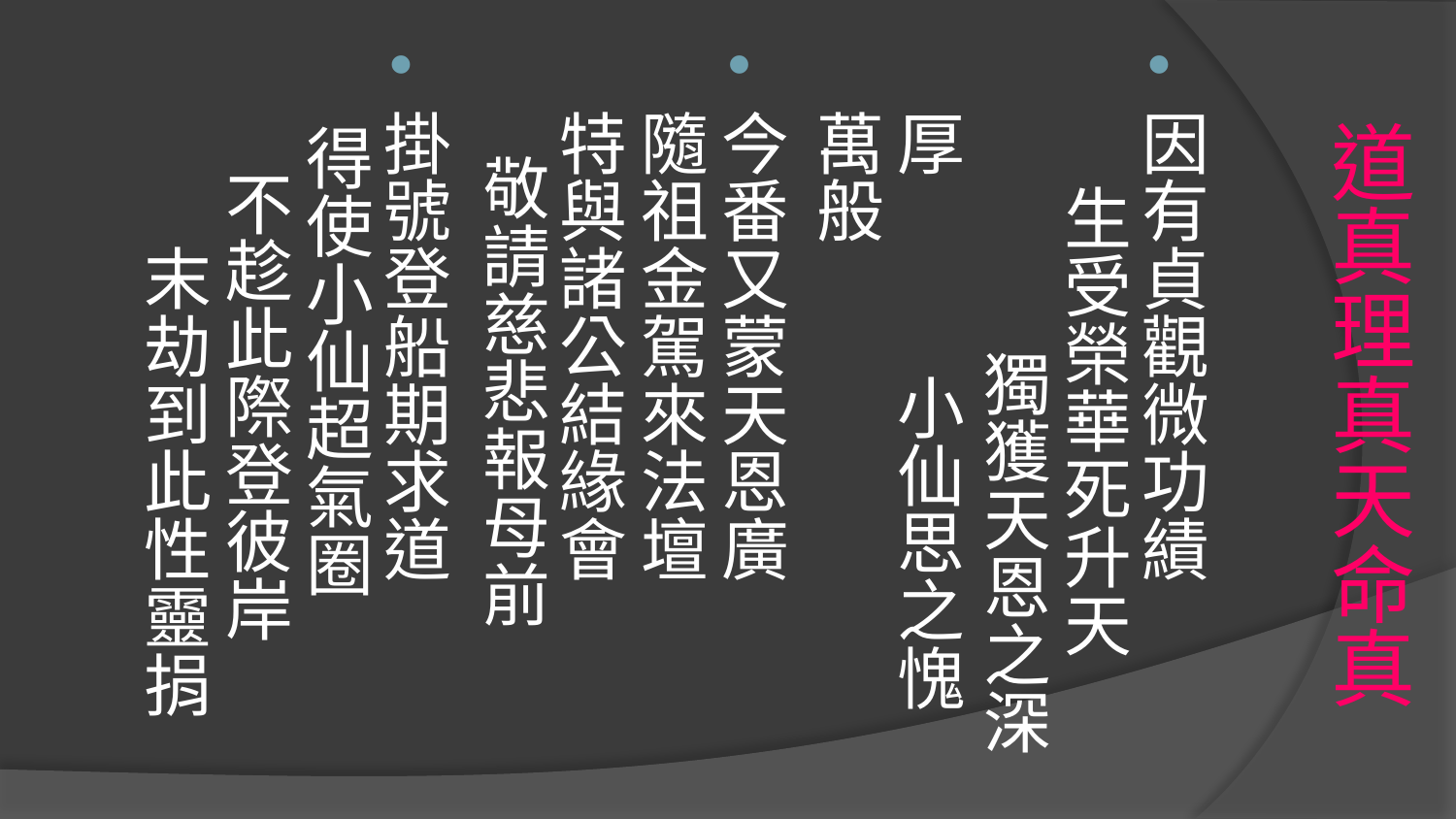

因有貞觀微功績                  生受榮華死升天                        獨獲天恩之深厚             小仙思之愧萬般
今番又蒙天恩廣            隨祖金駕來法壇             特與諸公結緣會                敬請慈悲報母前
掛號登船期求道              得使小仙超氣圈                不趁此際登彼岸                  末劫到此性靈捐

# 道真理真天命真